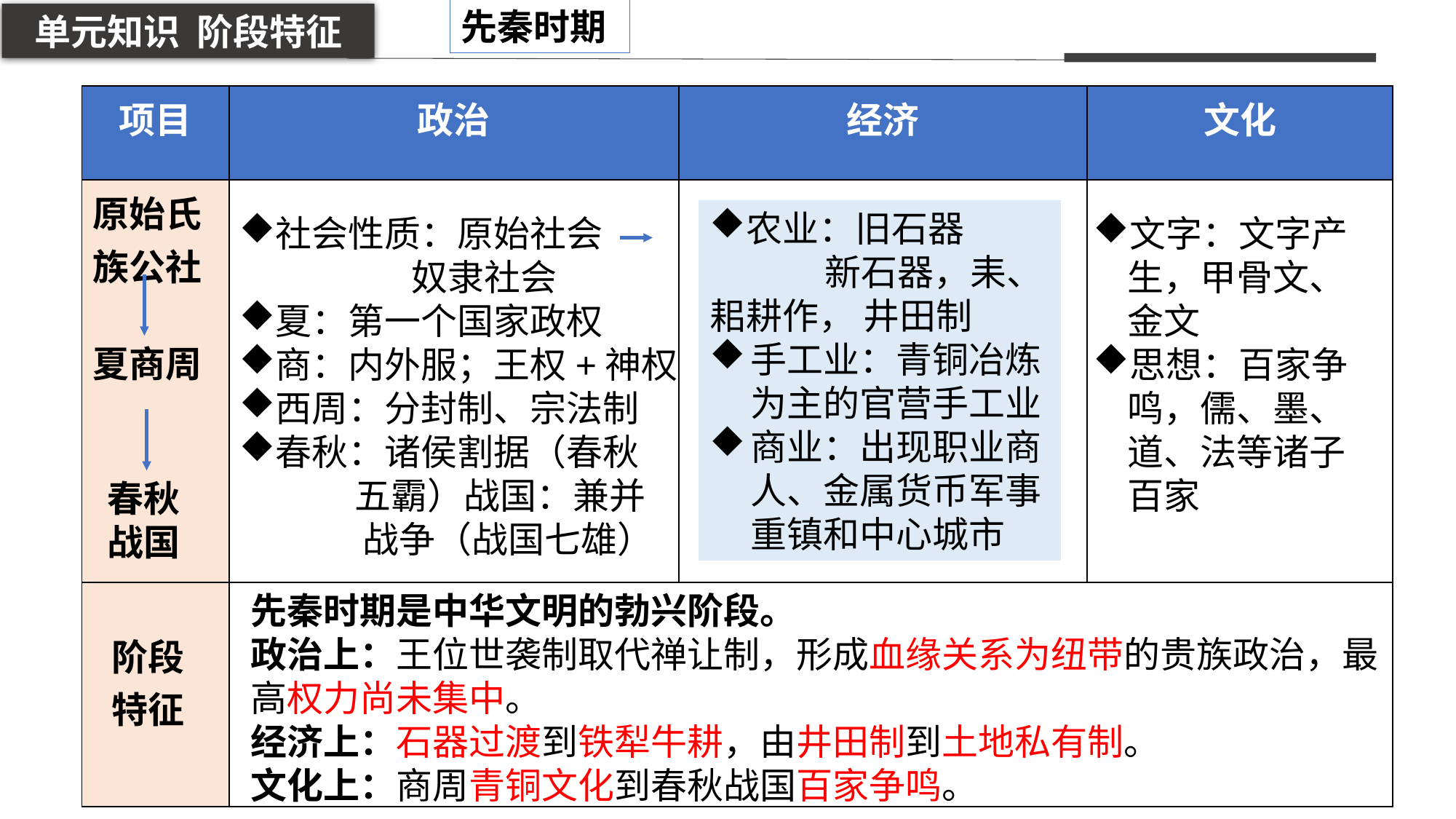

先秦时期
单元知识  阶段特征

| 项目 | 政治 | 经济 | 文化 |
| --- | --- | --- | --- |
| 原始氏族公社 |  |  |  |
| 阶段 特征 |  |  |  |
农业：旧石器
             新石器，耒、耜耕作， 井田制
手工业：青铜冶炼为主的官营手工业
商业：出现职业商人、金属货币军事重镇和中心城市
社会性质：原始社会
                    奴隶社会
夏：第一个国家政权
商：内外服；王权+神权
西周：分封制、宗法制
春秋：诸侯割据（春秋
             五霸）战国：兼并
              战争（战国七雄）
文字：文字产生，甲骨文、金文
思想：百家争鸣，儒、墨、道、法等诸子百家
夏商周
春秋
战国
先秦时期是中华文明的勃兴阶段。
政治上：王位世袭制取代禅让制，形成血缘关系为纽带的贵族政治，最高权力尚未集中。
经济上：石器过渡到铁犁牛耕，由井田制到土地私有制。
文化上：商周青铜文化到春秋战国百家争鸣。